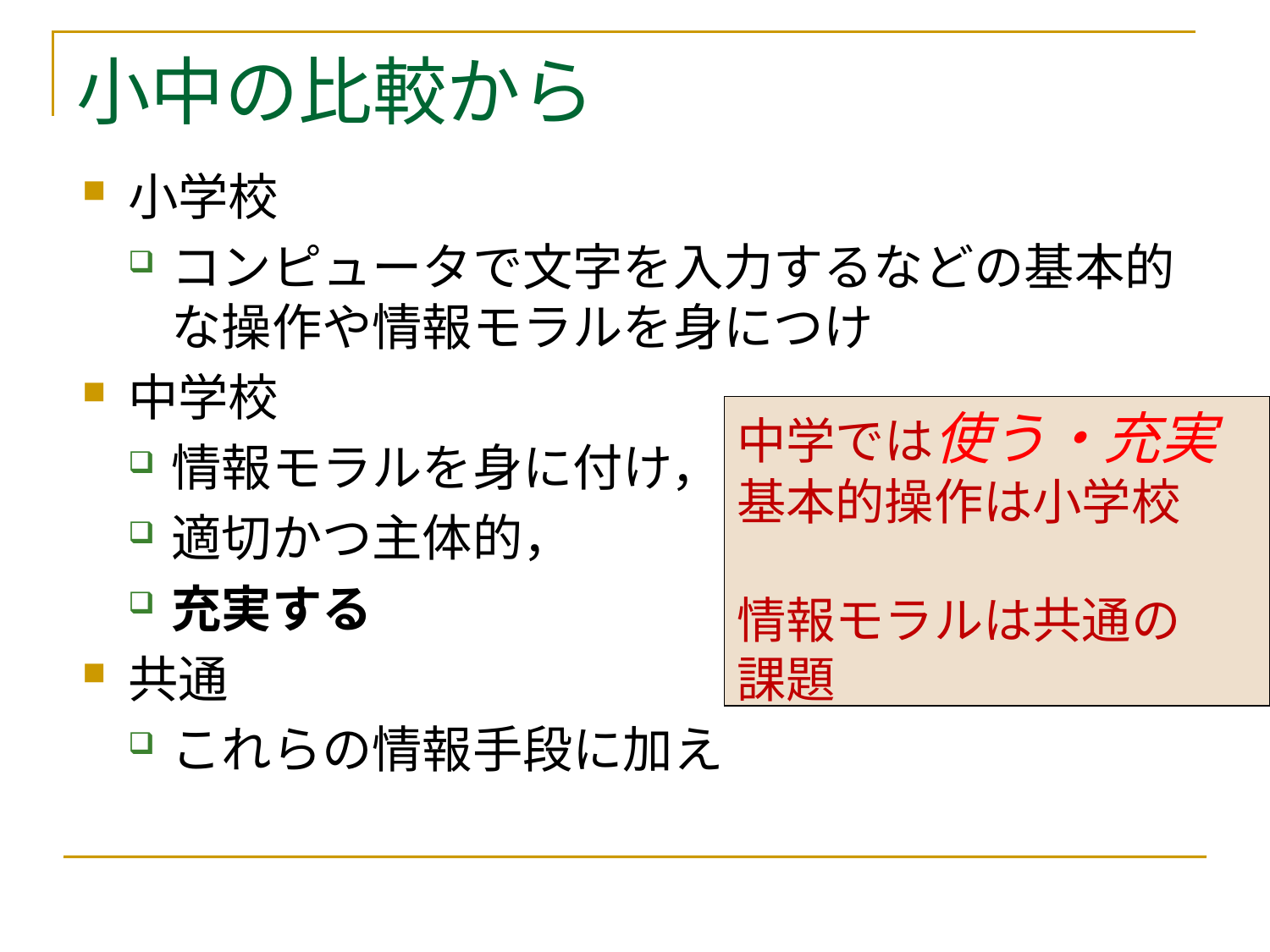

# 小中の比較から
小学校
コンピュータで文字を入力するなどの基本的な操作や情報モラルを身につけ
中学校
情報モラルを身に付け，
適切かつ主体的，
充実する
共通
これらの情報手段に加え

中学では使う・充実
基本的操作は小学校

情報モラルは共通の
課題